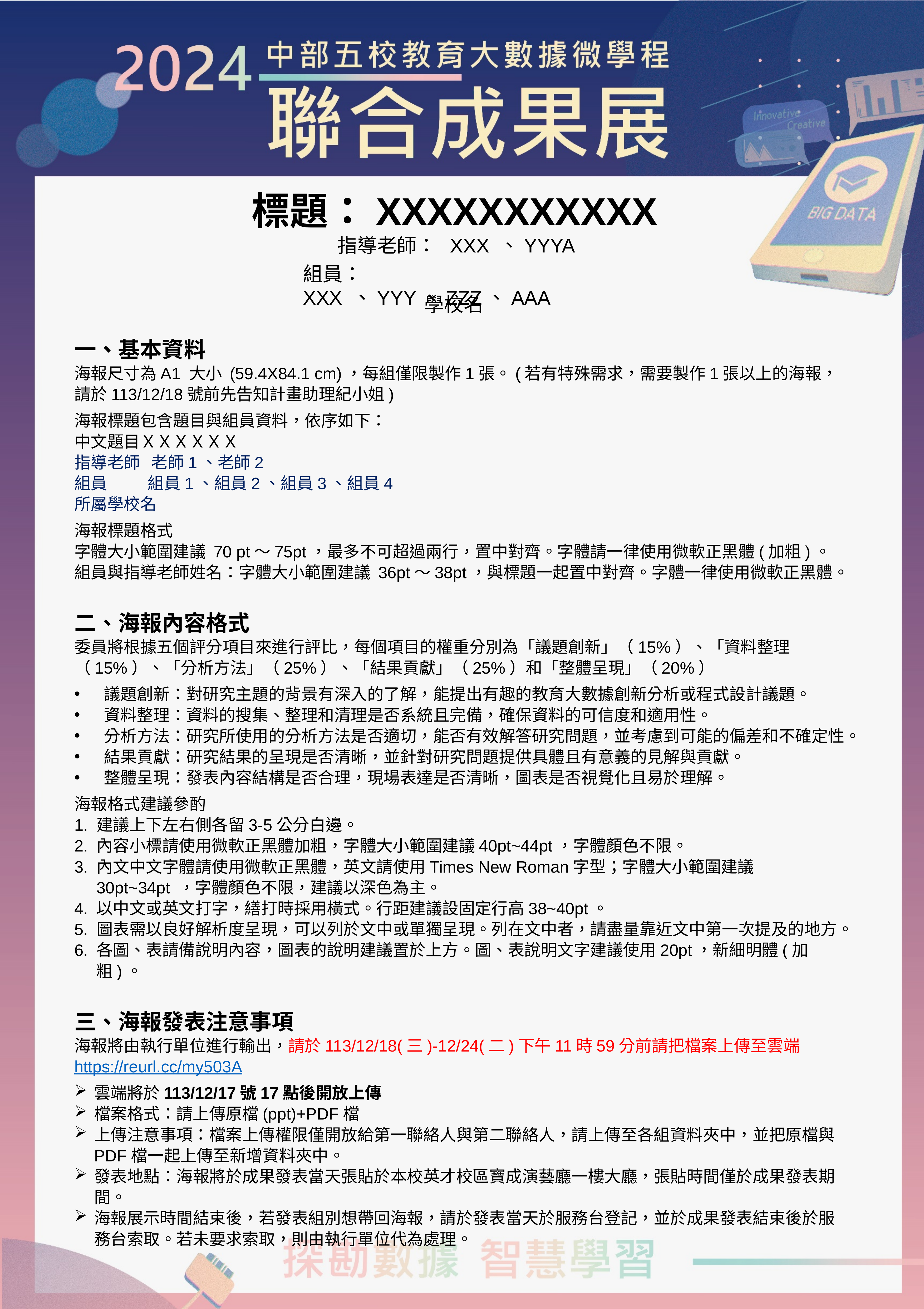

標題：XXXXXXXXXXX
指導老師：  XXX 、YYYA
組員：  XXX 、YYY、ZZZ、AAA
學校名
一、基本資料
海報尺寸為A1 大小 (59.4X84.1 cm)，每組僅限製作1張。(若有特殊需求，需要製作1張以上的海報，請於113/12/18號前先告知計畫助理紀小姐)

海報標題包含題目與組員資料，依序如下：
中文題目ＸＸＸＸＸＸ
指導老師   老師1、老師2
組員           組員1、組員2、組員3、組員4
所屬學校名

海報標題格式
字體大小範圍建議 70 pt〜75pt，最多不可超過兩行，置中對齊。字體請一律使用微軟正黑體(加粗)。
組員與指導老師姓名：字體大小範圍建議 36pt〜38pt，與標題一起置中對齊。字體一律使用微軟正黑體。

二、海報內容格式
委員將根據五個評分項目來進行評比，每個項目的權重分別為「議題創新」（15%）、「資料整理（15%）、「分析方法」（25%）、「結果貢獻」（25%）和「整體呈現」（20%）

議題創新：對研究主題的背景有深入的了解，能提出有趣的教育大數據創新分析或程式設計議題。
資料整理：資料的搜集、整理和清理是否系統且完備，確保資料的可信度和適用性。
分析方法：研究所使用的分析方法是否適切，能否有效解答研究問題，並考慮到可能的偏差和不確定性。
結果貢獻：研究結果的呈現是否清晰，並針對研究問題提供具體且有意義的見解與貢獻。
整體呈現：發表內容結構是否合理，現場表達是否清晰，圖表是否視覺化且易於理解。

海報格式建議參酌
建議上下左右側各留3-5公分白邊。
內容小標請使用微軟正黑體加粗，字體大小範圍建議40pt~44pt，字體顏色不限。
內文中文字體請使用微軟正黑體，英文請使用Times New Roman字型；字體大小範圍建議30pt~34pt ，字體顏色不限，建議以深色為主。
以中文或英文打字，繕打時採用橫式。行距建議設固定行高38~40pt。
圖表需以良好解析度呈現，可以列於文中或單獨呈現。列在文中者，請盡量靠近文中第一次提及的地方。
各圖、表請備說明內容，圖表的說明建議置於上方。圖、表說明文字建議使用20pt，新細明體(加粗)。

三、海報發表注意事項
海報將由執行單位進行輸出，請於113/12/18(三)-12/24(二)下午11時59分前請把檔案上傳至雲端 https://reurl.cc/my503A

雲端將於113/12/17號17點後開放上傳
檔案格式：請上傳原檔(ppt)+PDF檔
上傳注意事項：檔案上傳權限僅開放給第一聯絡人與第二聯絡人，請上傳至各組資料夾中，並把原檔與PDF檔一起上傳至新增資料夾中。
發表地點：海報將於成果發表當天張貼於本校英才校區寶成演藝廳一樓大廳，張貼時間僅於成果發表期間。
海報展示時間結束後，若發表組別想帶回海報，請於發表當天於服務台登記，並於成果發表結束後於服務台索取。若未要求索取，則由執行單位代為處理。